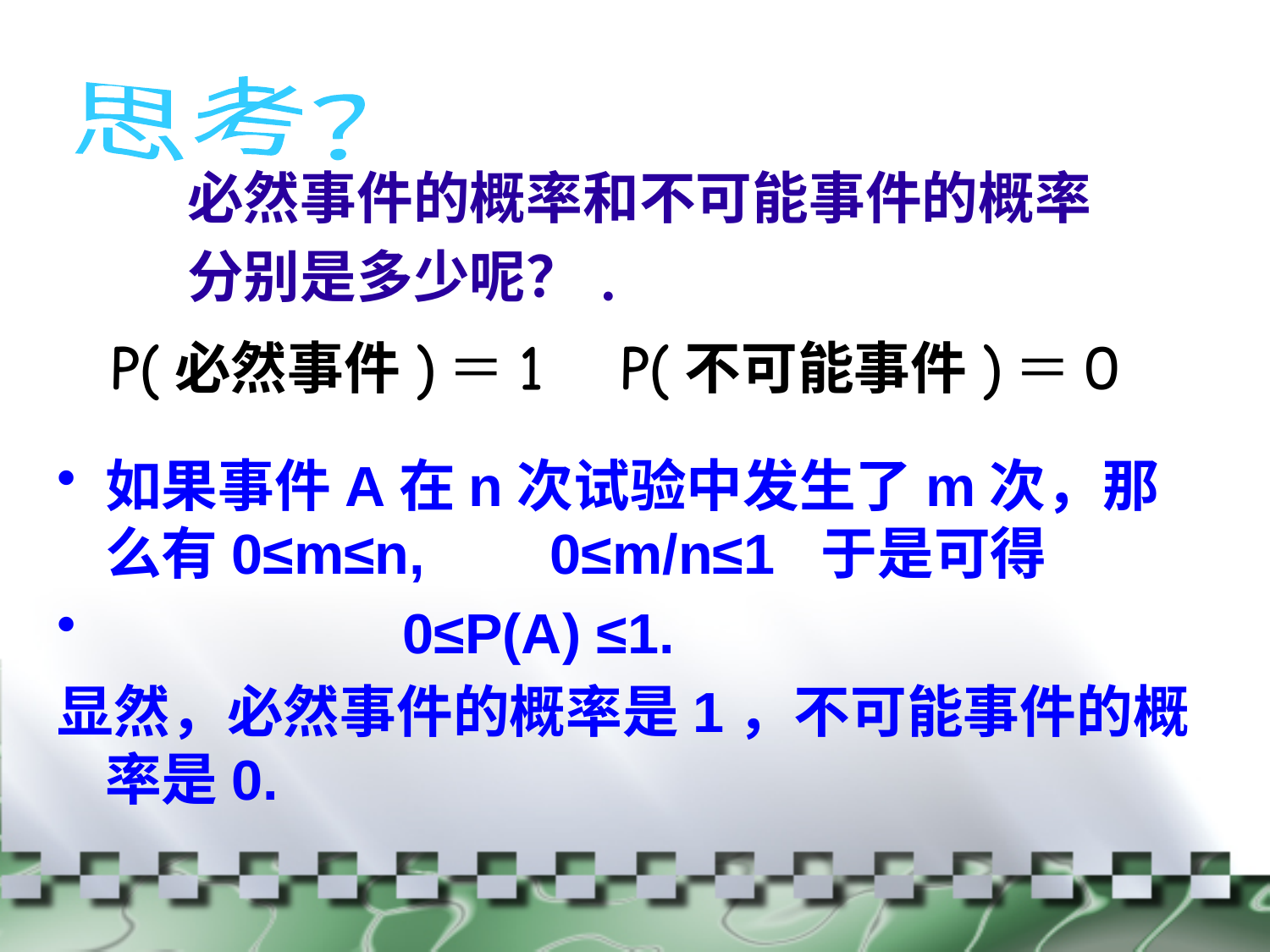

思考？
必然事件的概率和不可能事件的概率
分别是多少呢？.
P(必然事件)＝1
P(不可能事件)＝0
如果事件A在n次试验中发生了m次，那么有0≤m≤n,        0≤m/n≤1  于是可得
                   0≤P(A) ≤1.
显然，必然事件的概率是1，不可能事件的概率是0.